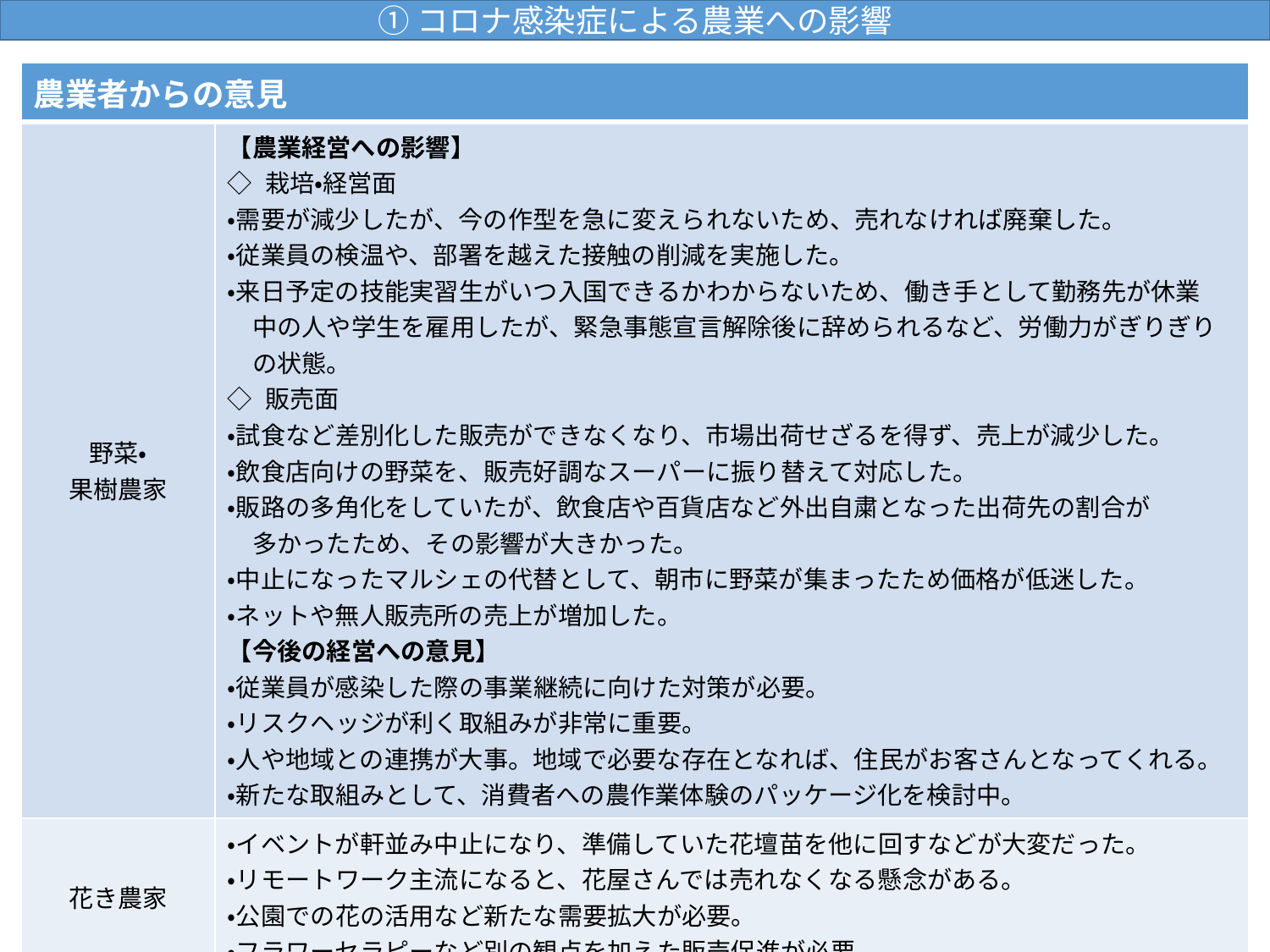

①コロナ感染症による農業への影響
| 農業者からの意見 |  |
| --- | --- |
| 野菜・ 果樹農家 | 【農業経営への影響】 ◇ 栽培・経営面 ・需要が減少したが、今の作型を急に変えられないため、売れなければ廃棄した。 ・従業員の検温や、部署を越えた接触の削減を実施した。 ・来日予定の技能実習生がいつ入国できるかわからないため、働き手として勤務先が休業 　中の人や学生を雇用したが、緊急事態宣言解除後に辞められるなど、労働力がぎりぎり 　の状態。 ◇ 販売面 ・試食など差別化した販売ができなくなり、市場出荷せざるを得ず、売上が減少した。 ・飲食店向けの野菜を、販売好調なスーパーに振り替えて対応した。 ・販路の多角化をしていたが、飲食店や百貨店など外出自粛となった出荷先の割合が 　多かったため、その影響が大きかった。 ・中止になったマルシェの代替として、朝市に野菜が集まったため価格が低迷した。 ・ネットや無人販売所の売上が増加した。 【今後の経営への意見】 ・従業員が感染した際の事業継続に向けた対策が必要。 ・リスクヘッジが利く取組みが非常に重要。 ・人や地域との連携が大事。地域で必要な存在となれば、住民がお客さんとなってくれる。 ・新たな取組みとして、消費者への農作業体験のパッケージ化を検討中。 |
| 花き農家 | ・イベントが軒並み中止になり、準備していた花壇苗を他に回すなどが大変だった。 ・リモートワーク主流になると、花屋さんでは売れなくなる懸念がある。 ・公園での花の活用など新たな需要拡大が必要。 ・フラワーセラピーなど別の観点を加えた販売促進が必要。 |
| 観光農園 | ・摘み取りのいちごを直売や加工に回すことで、損失を抑えることができた。 ・大打撃を受け、今後もお客さんが戻ってくるか目途が立っていない。 |
| その他 | ・コロナ禍で農地や直売所に散歩に来る人が多かった。 |